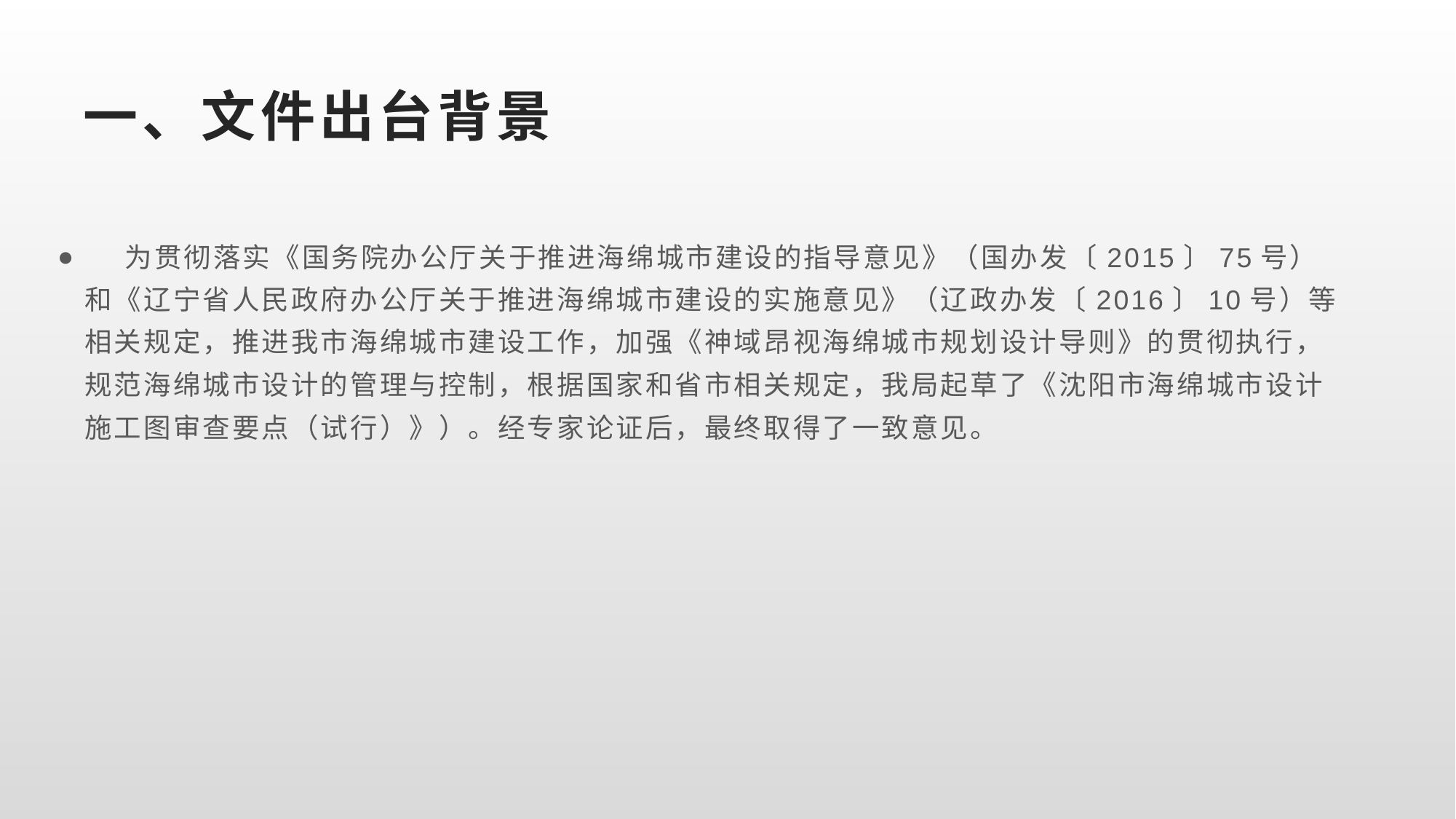

# 一、文件出台背景
    为贯彻落实《国务院办公厅关于推进海绵城市建设的指导意见》（国办发〔2015〕75号）和《辽宁省人民政府办公厅关于推进海绵城市建设的实施意见》（辽政办发〔2016〕10号）等相关规定，推进我市海绵城市建设工作，加强《神域昂视海绵城市规划设计导则》的贯彻执行，规范海绵城市设计的管理与控制，根据国家和省市相关规定，我局起草了《沈阳市海绵城市设计施工图审查要点（试行）》）。经专家论证后，最终取得了一致意见。